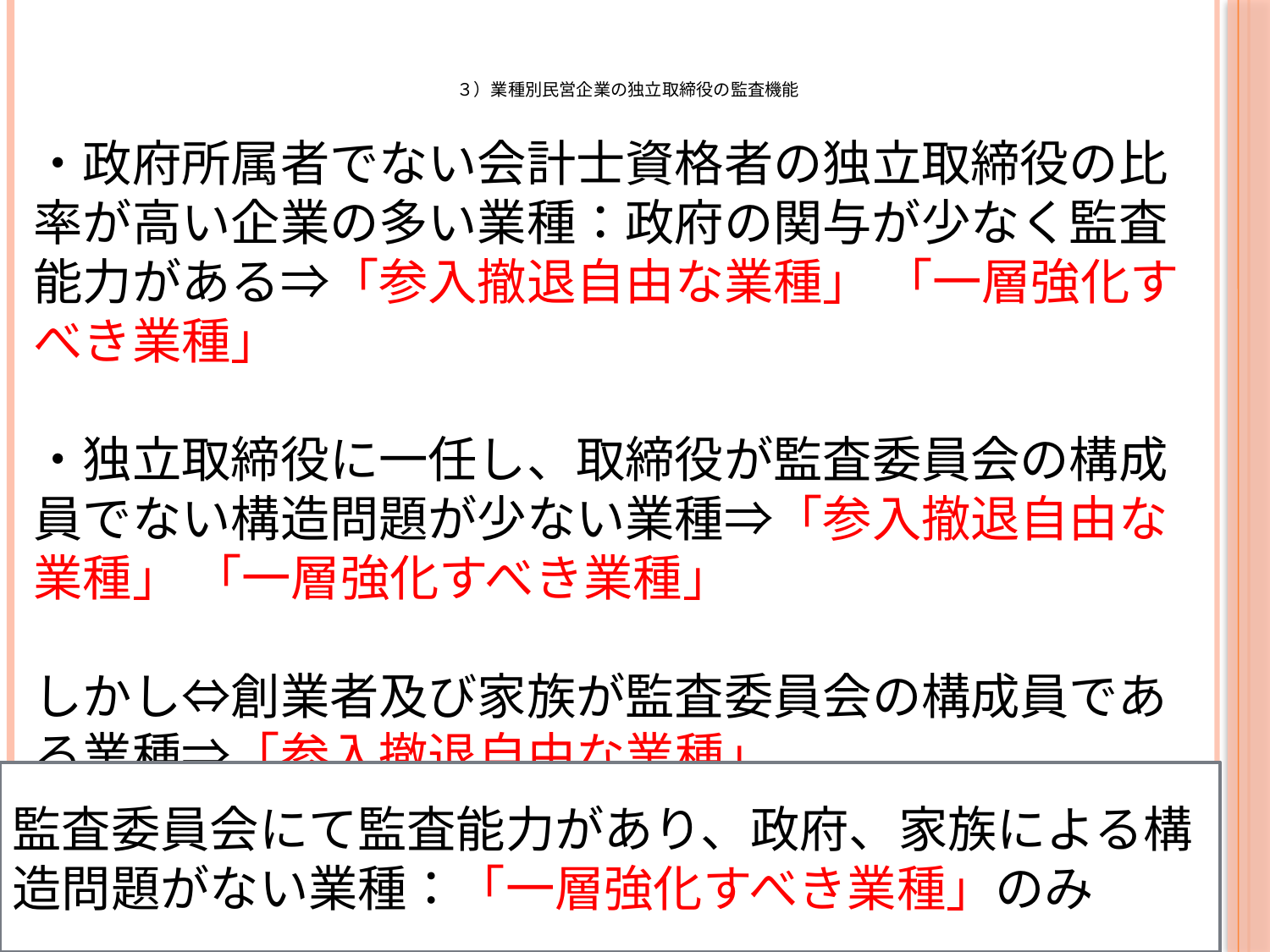

３）業種別民営企業の独立取締役の監査機能
・政府所属者でない会計士資格者の独立取締役の比率が高い企業の多い業種：政府の関与が少なく監査能力がある⇒「参入撤退自由な業種」 「一層強化すべき業種」

・独立取締役に一任し、取締役が監査委員会の構成員でない構造問題が少ない業種⇒「参入撤退自由な業種」 「一層強化すべき業種」

しかし⇔創業者及び家族が監査委員会の構成員である業種⇒「参入撤退自由な業種」

監査委員会にて監査能力があり、政府、家族による構造問題がない業種：「一層強化すべき業種」のみ
13